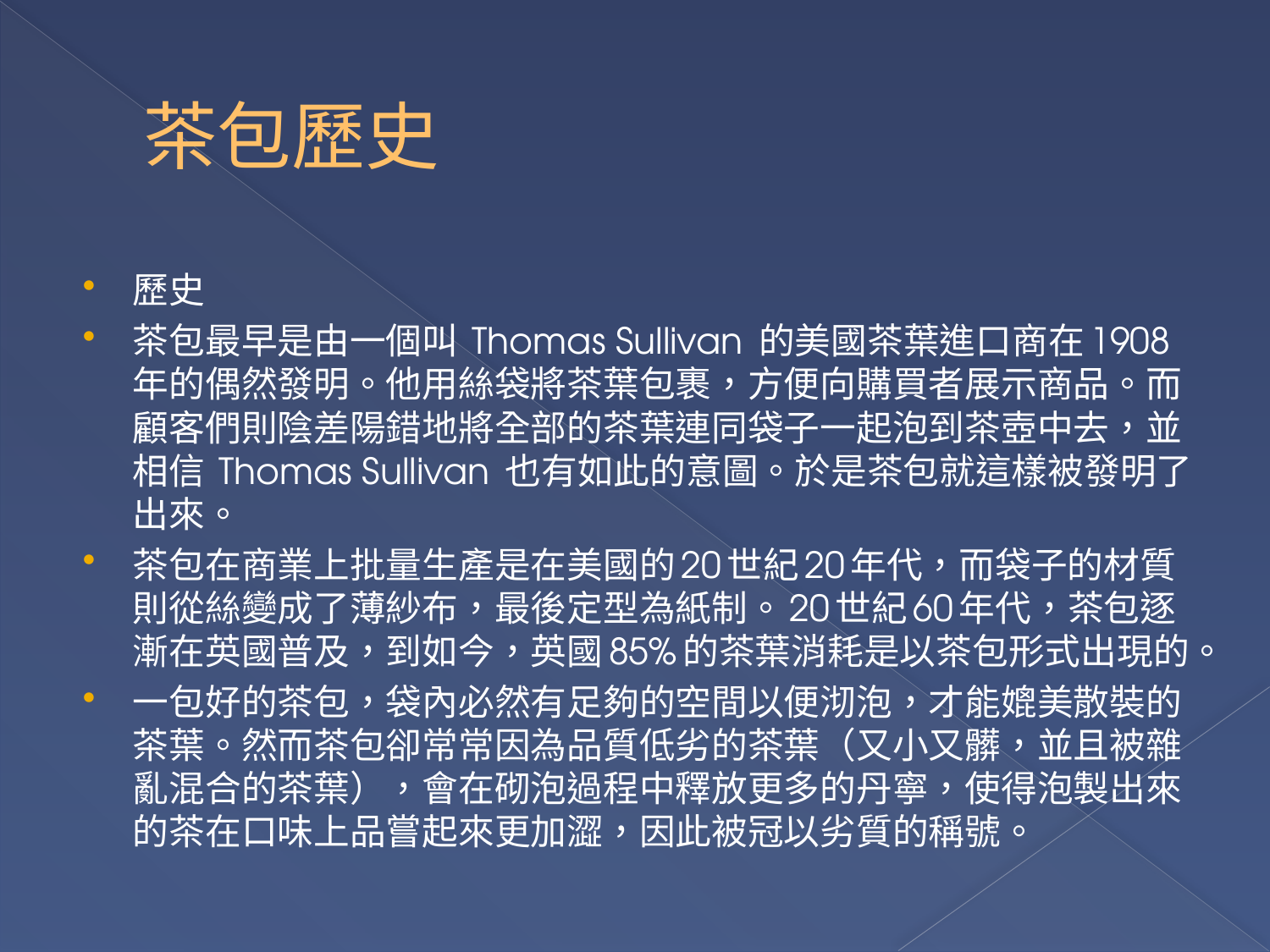

# 茶包歷史
歷史
茶包最早是由一個叫 Thomas Sullivan 的美國茶葉進口商在1908年的偶然發明。他用絲袋將茶葉包裹，方便向購買者展示商品。而顧客們則陰差陽錯地將全部的茶葉連同袋子一起泡到茶壺中去，並相信 Thomas Sullivan 也有如此的意圖。於是茶包就這樣被發明了出來。
茶包在商業上批量生產是在美國的20世紀20年代，而袋子的材質則從絲變成了薄紗布，最後定型為紙制。20世紀60年代，茶包逐漸在英國普及，到如今，英國85%的茶葉消耗是以茶包形式出現的。
一包好的茶包，袋內必然有足夠的空間以便沏泡，才能媲美散裝的茶葉。然而茶包卻常常因為品質低劣的茶葉（又小又髒，並且被雜亂混合的茶葉），會在砌泡過程中釋放更多的丹寧，使得泡製出來的茶在口味上品嘗起來更加澀，因此被冠以劣質的稱號。